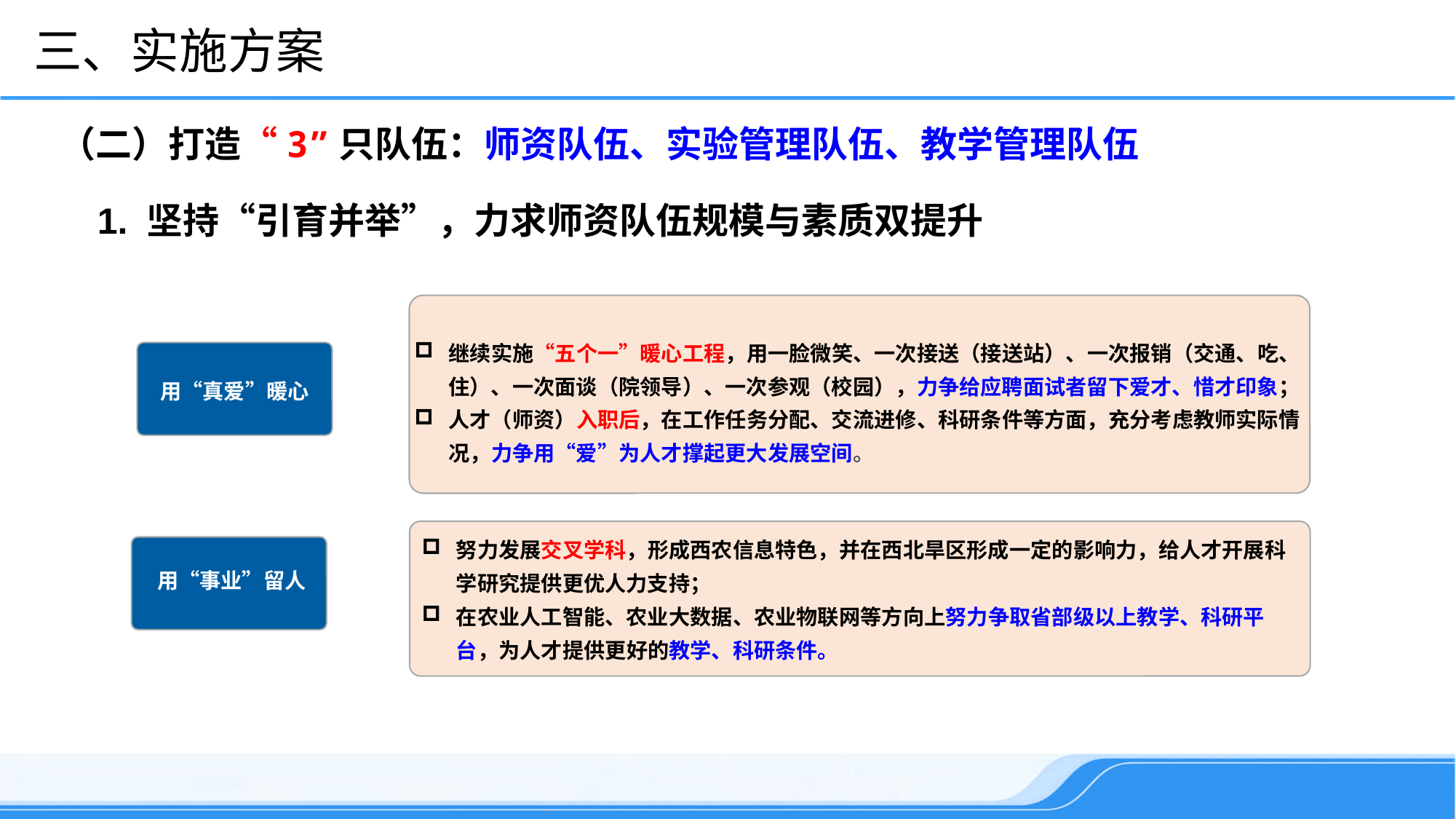

三、实施方案
（二）打造“3”只队伍：师资队伍、实验管理队伍、教学管理队伍
1. 坚持“引育并举”，力求师资队伍规模与素质双提升

继续实施“五个一”暖心工程，用一脸微笑、一次接送（接送站）、一次报销（交通、吃、住）、一次面谈（院领导）、一次参观（校园），力争给应聘面试者留下爱才、惜才印象；
人才（师资）入职后，在工作任务分配、交流进修、科研条件等方面，充分考虑教师实际情况，力争用“爱”为人才撑起更大发展空间。

用“真爱”暖心

努力发展交叉学科，形成西农信息特色，并在西北旱区形成一定的影响力，给人才开展科学研究提供更优人力支持；
在农业人工智能、农业大数据、农业物联网等方向上努力争取省部级以上教学、科研平台，为人才提供更好的教学、科研条件。

用“事业”留人